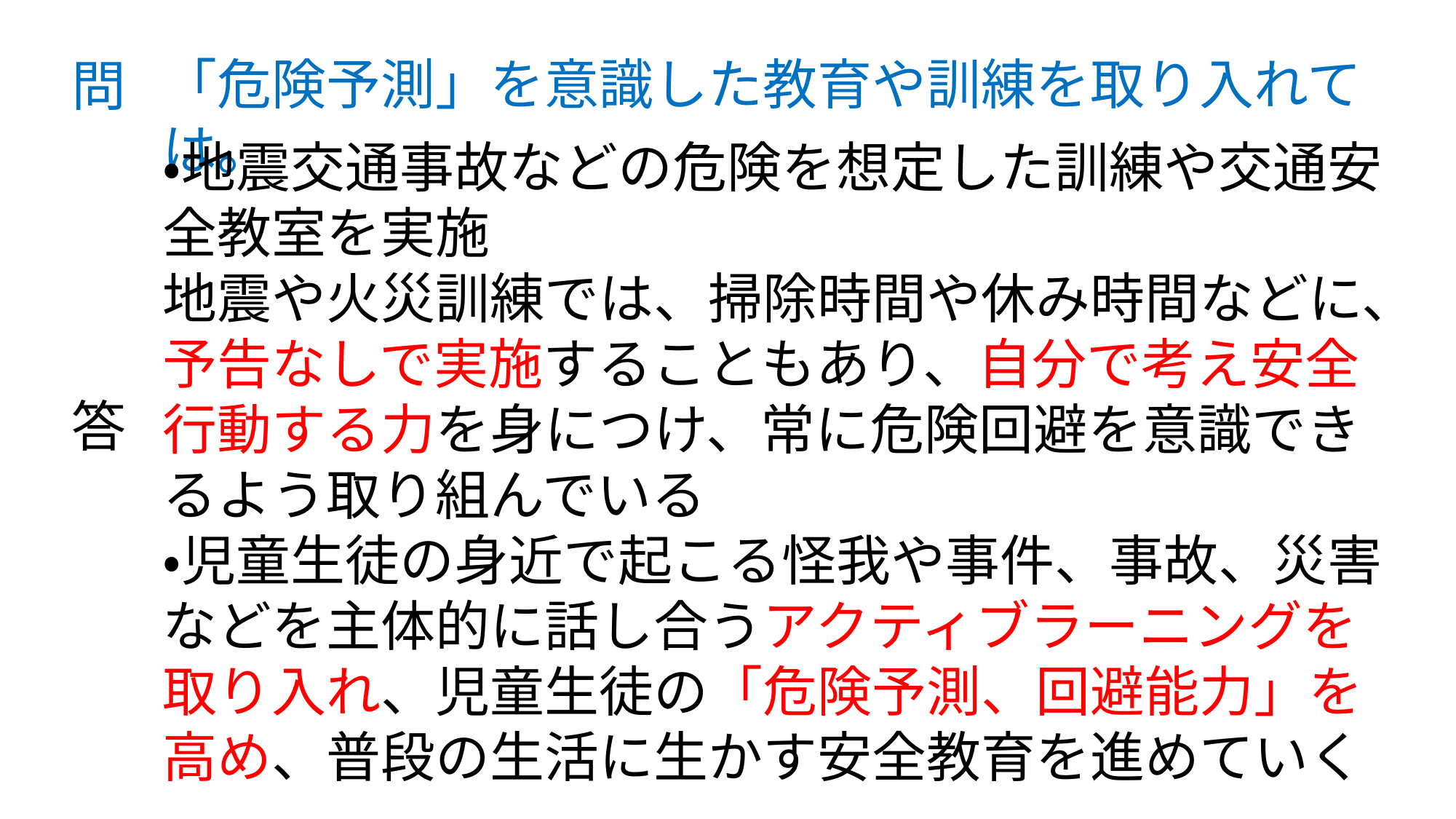

「危険予測」を意識した教育や訓練を取り入れては。
問
・地震交通事故などの危険を想定した訓練や交通安全教室を実施
地震や火災訓練では、掃除時間や休み時間などに、予告なしで実施することもあり、自分で考え安全行動する力を身につけ、常に危険回避を意識できるよう取り組んでいる
・児童生徒の身近で起こる怪我や事件、事故、災害などを主体的に話し合うアクティブラーニングを取り入れ、児童生徒の「危険予測、回避能力」を高め、普段の生活に生かす安全教育を進めていく
答